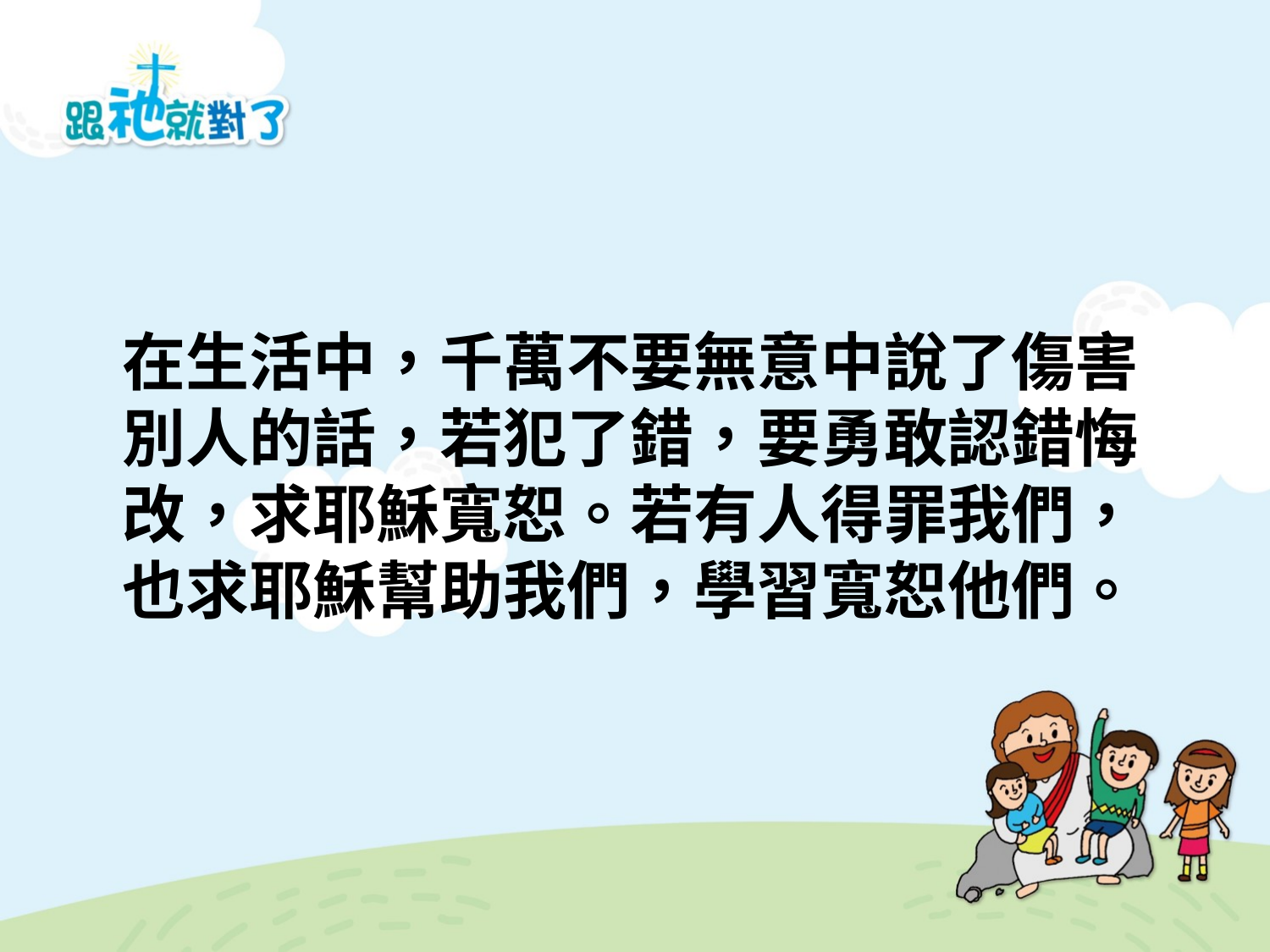

在生活中，千萬不要無意中說了傷害別人的話，若犯了錯，要勇敢認錯悔改，求耶穌寬恕。若有人得罪我們，也求耶穌幫助我們，學習寬恕他們。